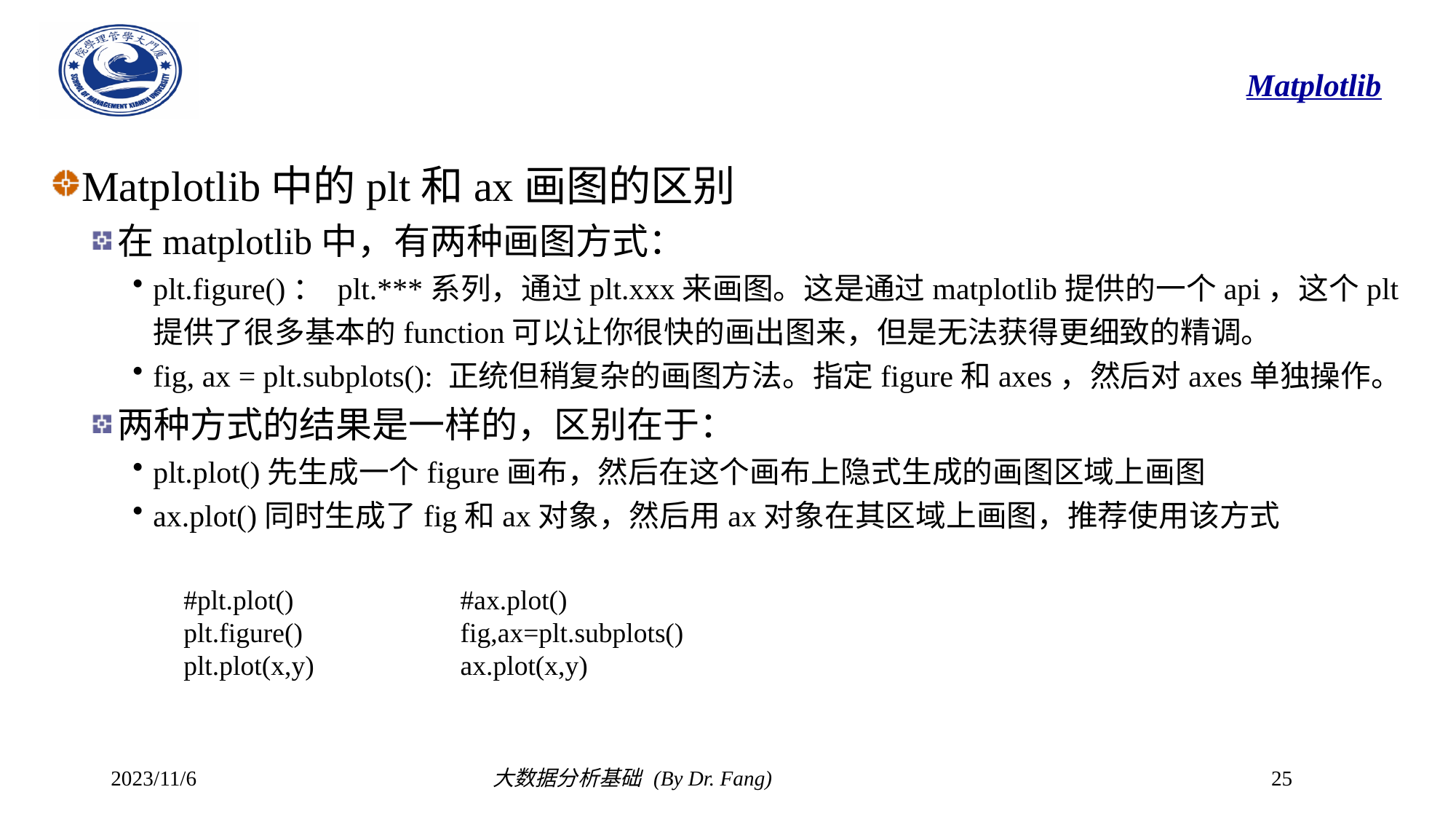

# Matplotlib
Matplotlib中的plt和ax画图的区别
在matplotlib中，有两种画图方式：
plt.figure()： plt.***系列，通过plt.xxx来画图。这是通过matplotlib提供的一个api，这个plt提供了很多基本的function可以让你很快的画出图来，但是无法获得更细致的精调。
fig, ax = plt.subplots(): 正统但稍复杂的画图方法。指定figure和axes，然后对axes单独操作。
两种方式的结果是一样的，区别在于：
plt.plot()先生成一个figure画布，然后在这个画布上隐式生成的画图区域上画图
ax.plot()同时生成了fig和ax对象，然后用ax对象在其区域上画图，推荐使用该方式
#plt.plot()
plt.figure()
plt.plot(x,y)
#ax.plot()
fig,ax=plt.subplots()
ax.plot(x,y)
2023/11/6
大数据分析基础 (By Dr. Fang)
25